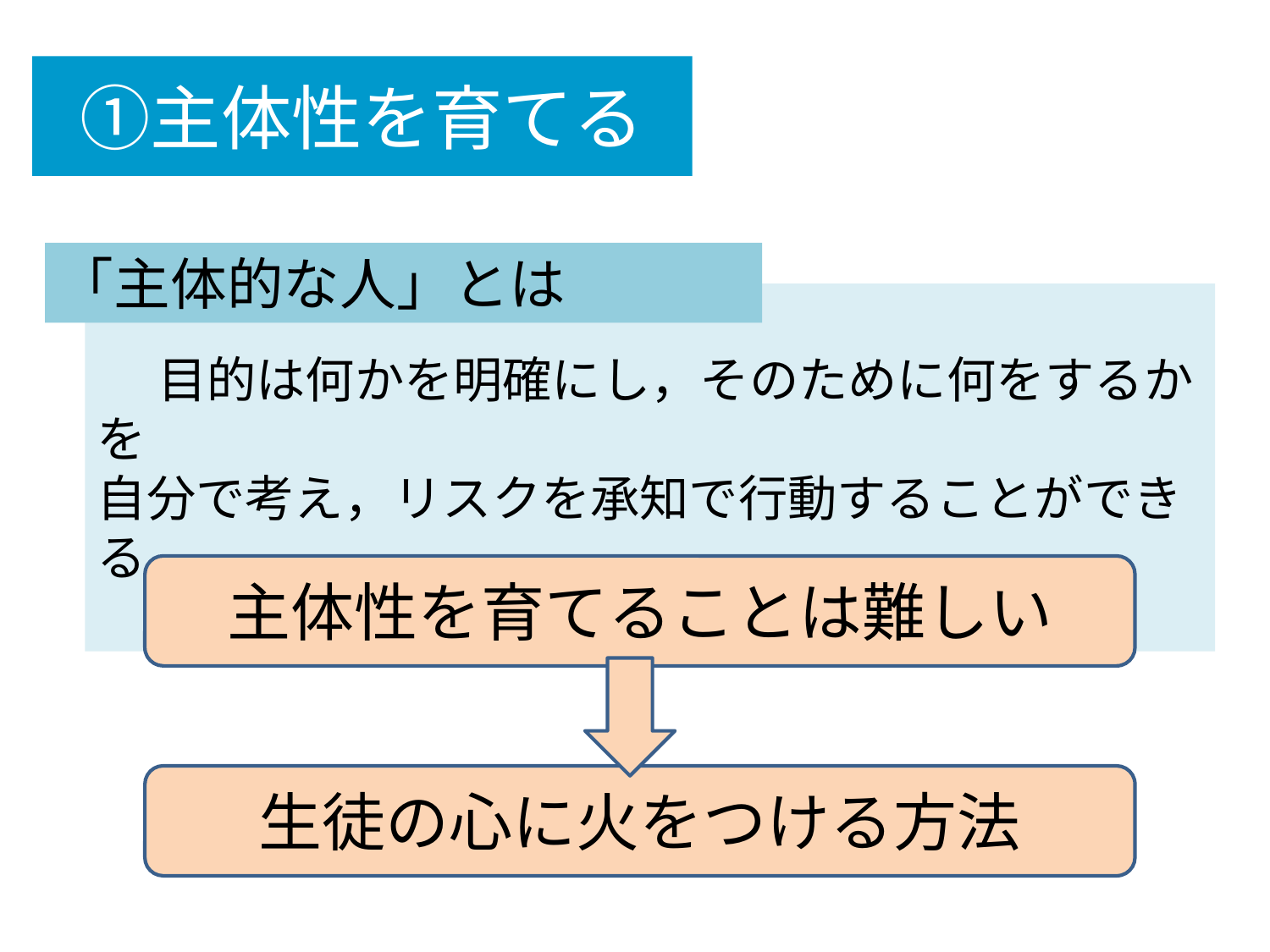

①主体性を育てる
「主体的な人」とは

　 目的は何かを明確にし，そのために何をするかを
自分で考え，リスクを承知で行動することができる。

主体性を育てることは難しい

生徒の心に火をつける方法